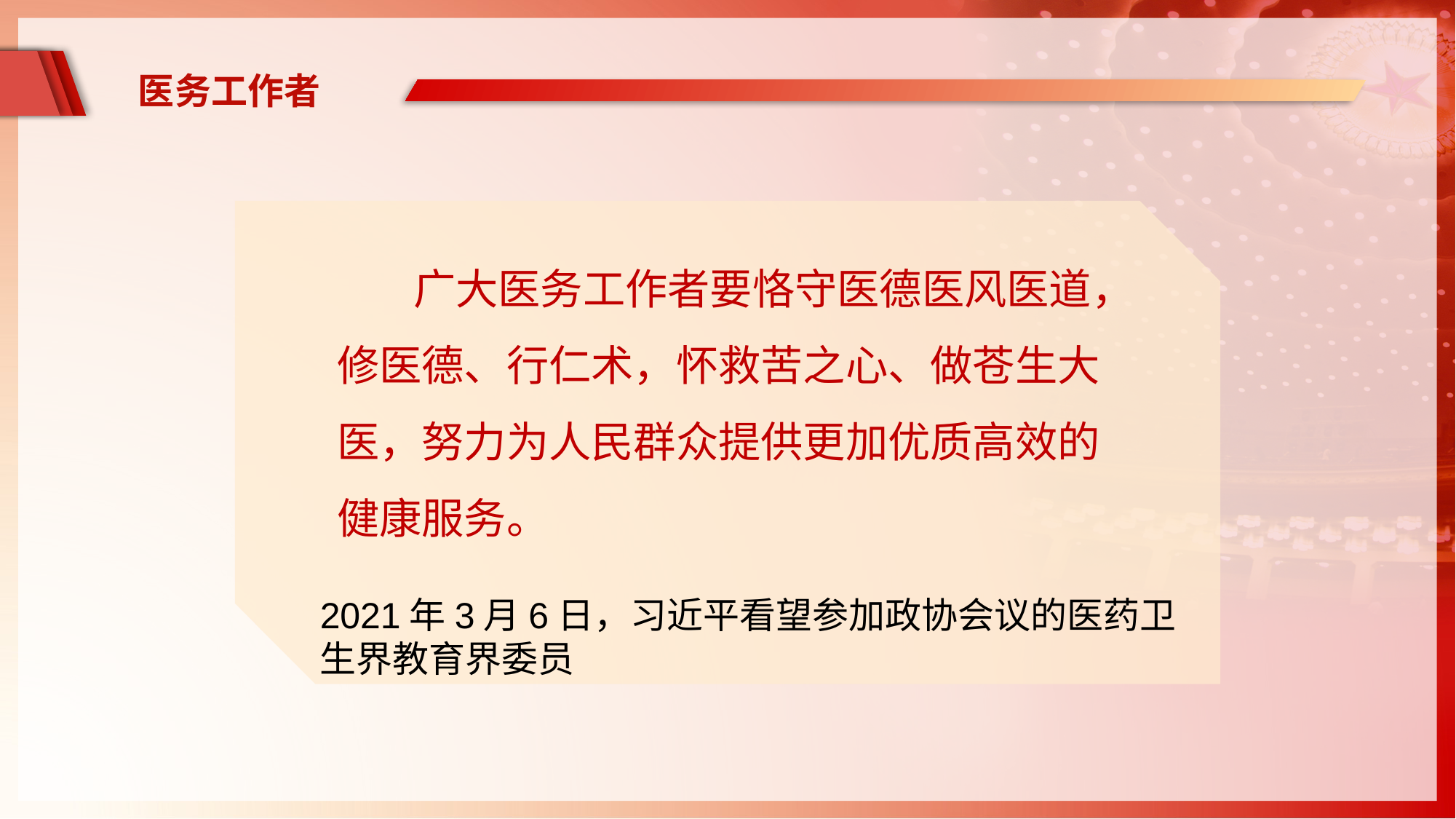

医务工作者

       广大医务工作者要恪守医德医风医道，修医德、行仁术，怀救苦之心、做苍生大医，努力为人民群众提供更加优质高效的健康服务。
2021年3月6日，习近平看望参加政协会议的医药卫生界教育界委员